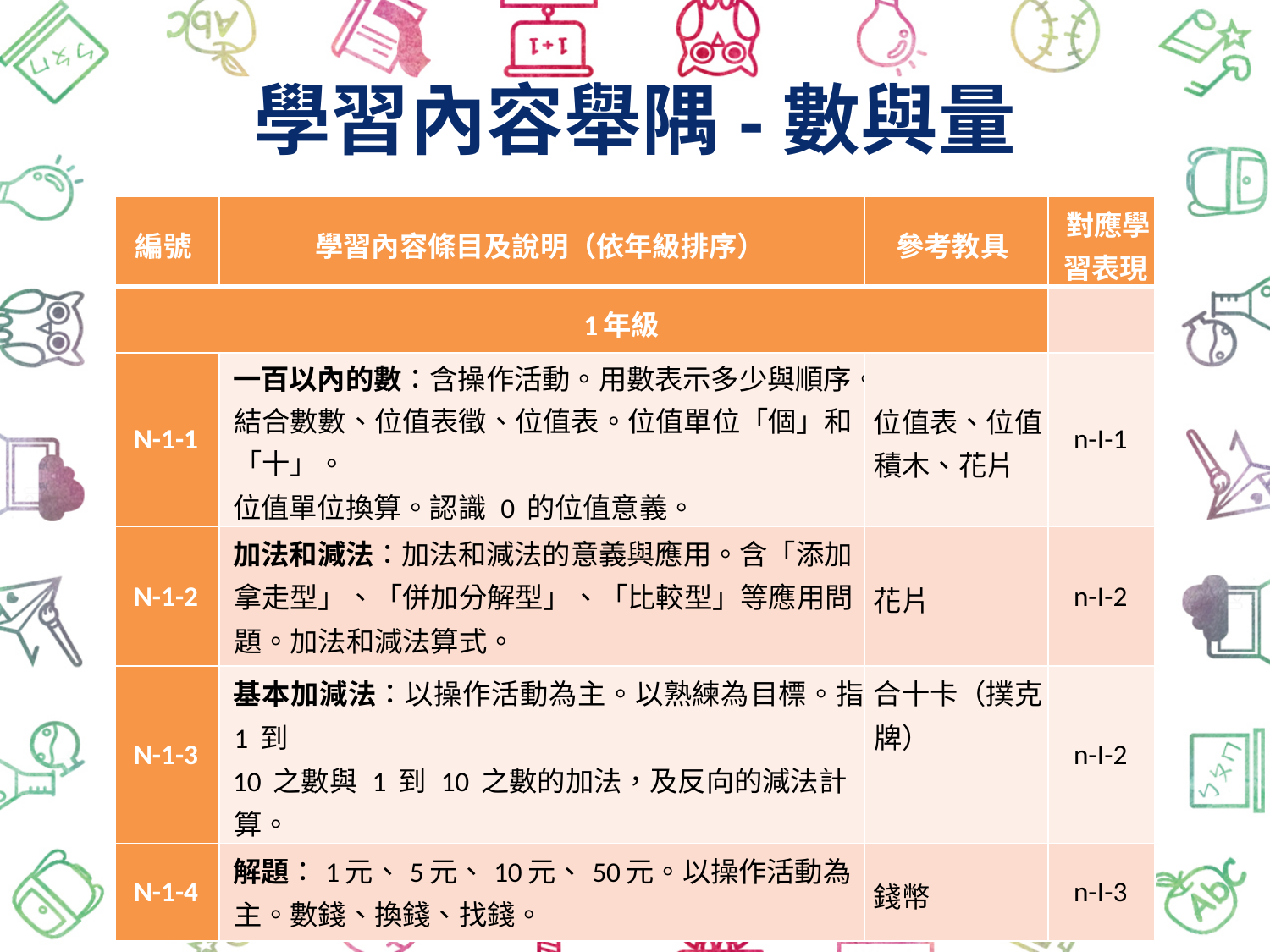

# 學習內容舉隅-數與量
| 編號 | 學習內容條目及說明（依年級排序） | 參考教具 | 對應學習表現 |
| --- | --- | --- | --- |
| 1年級 |  |  |  |
| N-1-1 | 一百以內的數：含操作活動。用數表示多少與順序。結合數數、位值表徵、位值表。位值單位「個」和「十」。 位值單位換算。認識 0 的位值意義。 | 位值表、位值積木、花片 | n-I-1 |
| N-1-2 | 加法和減法：加法和減法的意義與應用。含「添加拿走型」、「併加分解型」、「比較型」等應用問題。加法和減法算式。 | 花片 | n-I-2 |
| N-1-3 | 基本加減法：以操作活動為主。以熟練為目標。指 1 到 10 之數與 1 到 10 之數的加法，及反向的減法計算。 | 合十卡（撲克牌） | n-I-2 |
| N-1-4 | 解題：1元、5元、10元、50元。以操作活動為主。數錢、換錢、找錢。 | 錢幣 | n-I-3 |